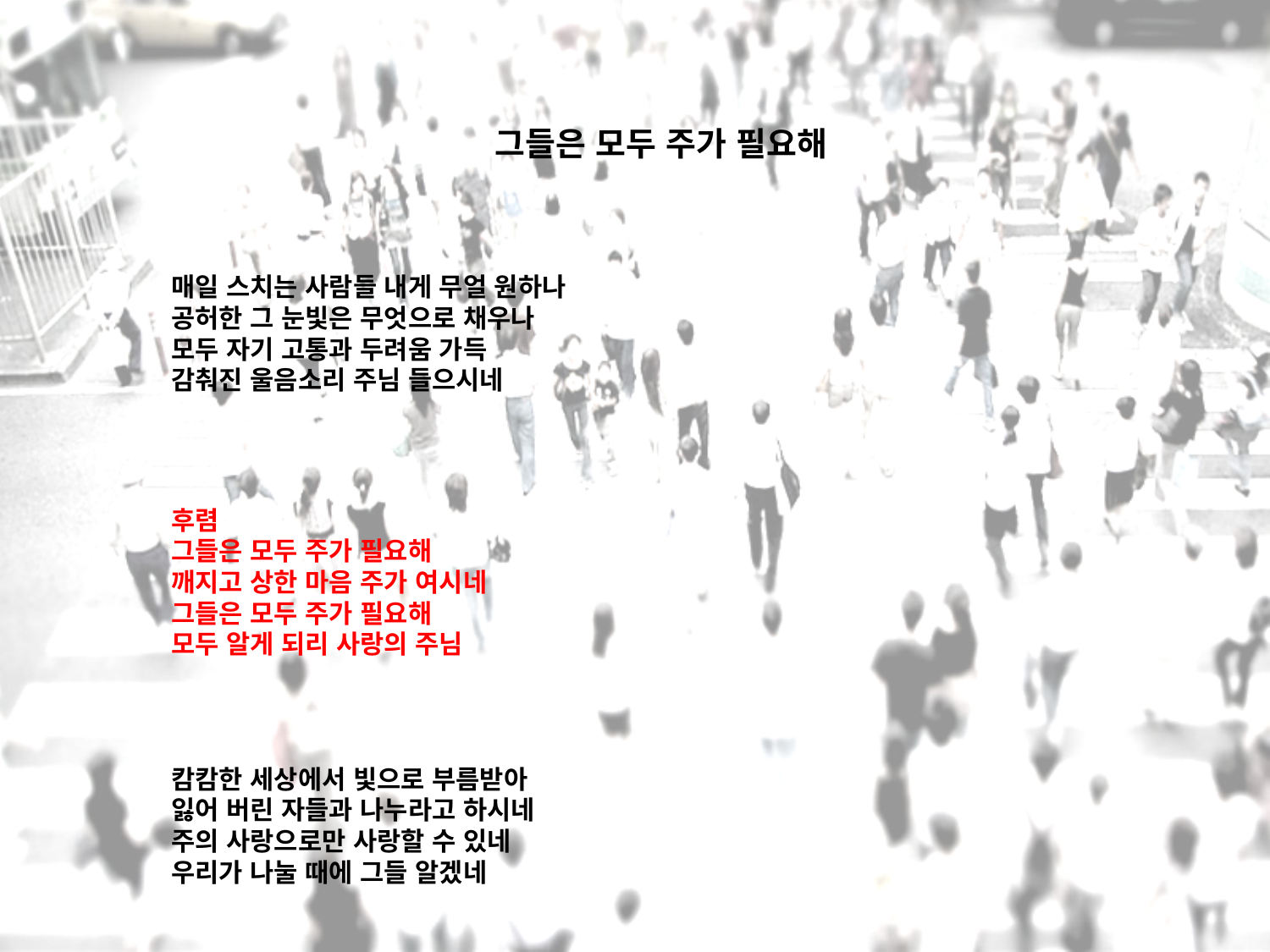

# 그들은 모두 주가 필요해
매일 스치는 사람들 내게 무얼 원하나
공허한 그 눈빛은 무엇으로 채우나
모두 자기 고통과 두려움 가득
감춰진 울음소리 주님 들으시네

후렴
그들은 모두 주가 필요해
깨지고 상한 마음 주가 여시네
그들은 모두 주가 필요해
모두 알게 되리 사랑의 주님

캄캄한 세상에서 빛으로 부름받아
잃어 버린 자들과 나누라고 하시네
주의 사랑으로만 사랑할 수 있네
우리가 나눌 때에 그들 알겠네